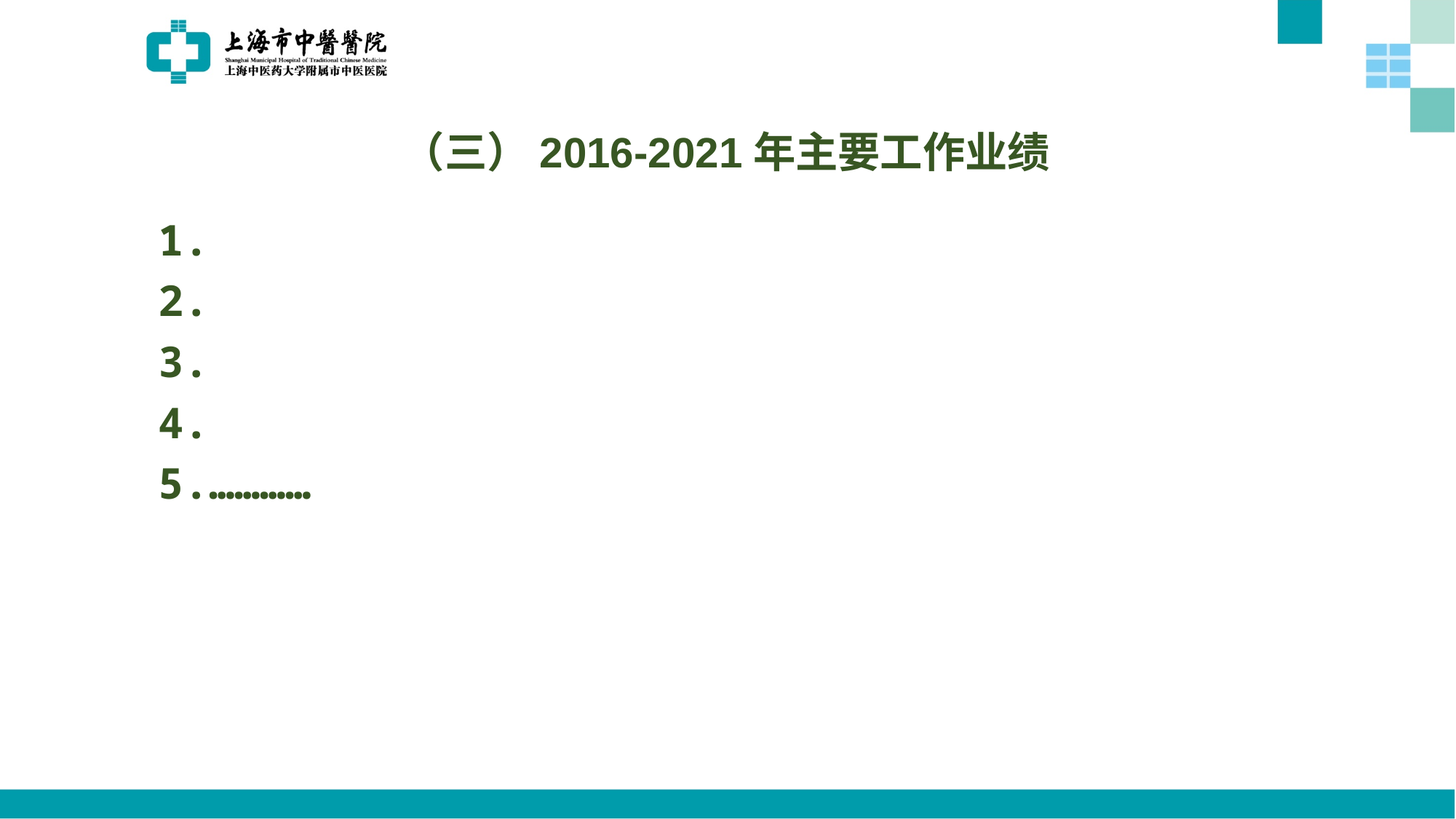

# （三）2016-2021年主要工作业绩
1.
2.
3.
4.
5.…………